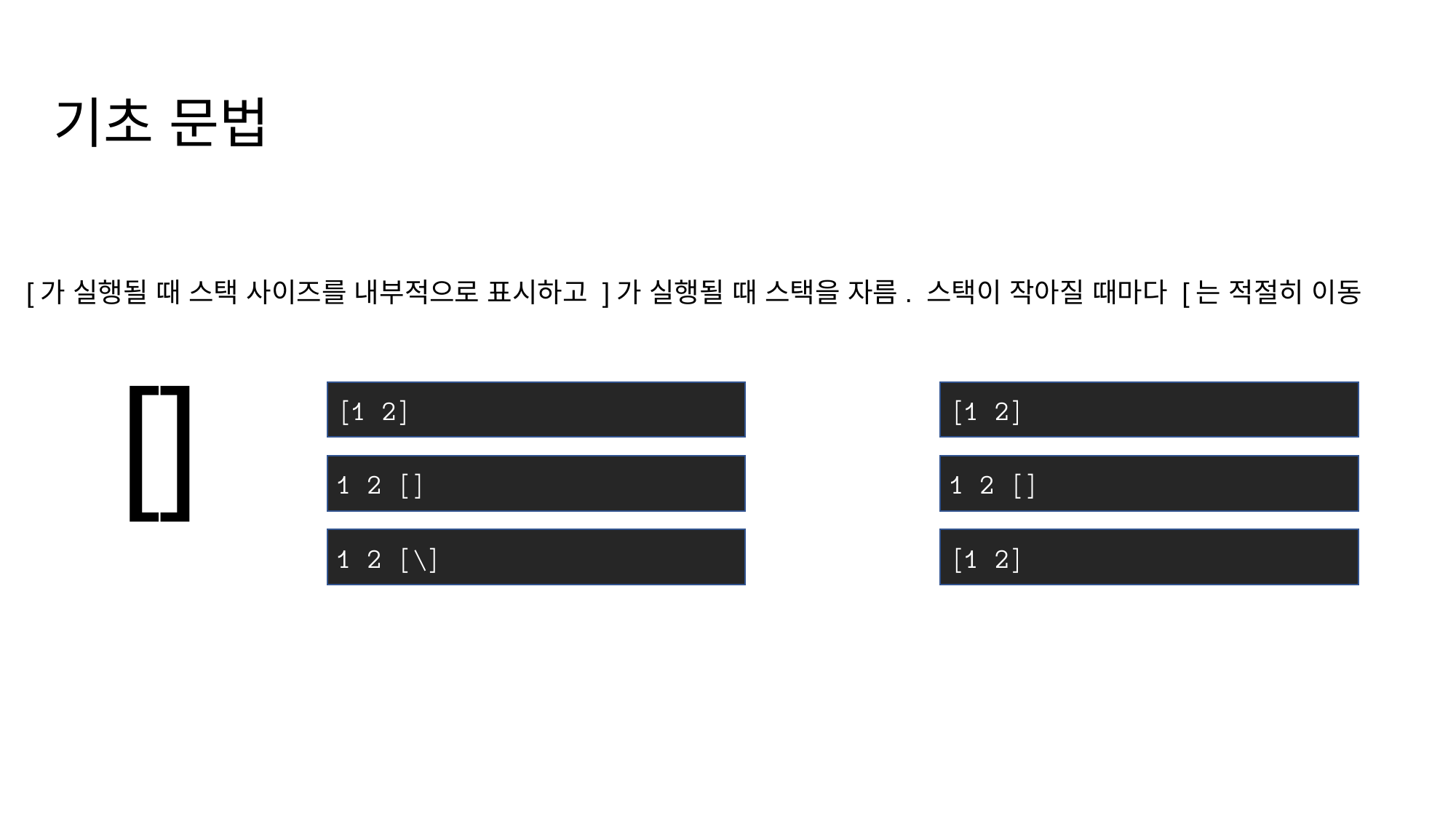

기초 문법
[]
[가 실행될 때 스택 사이즈를 내부적으로 표시하고 ]가 실행될 때 스택을 자름. 스택이 작아질 때마다 [는 적절히 이동
[1 2]
[1 2]
1 2 []
1 2 []
1 2 [\]
[1 2]